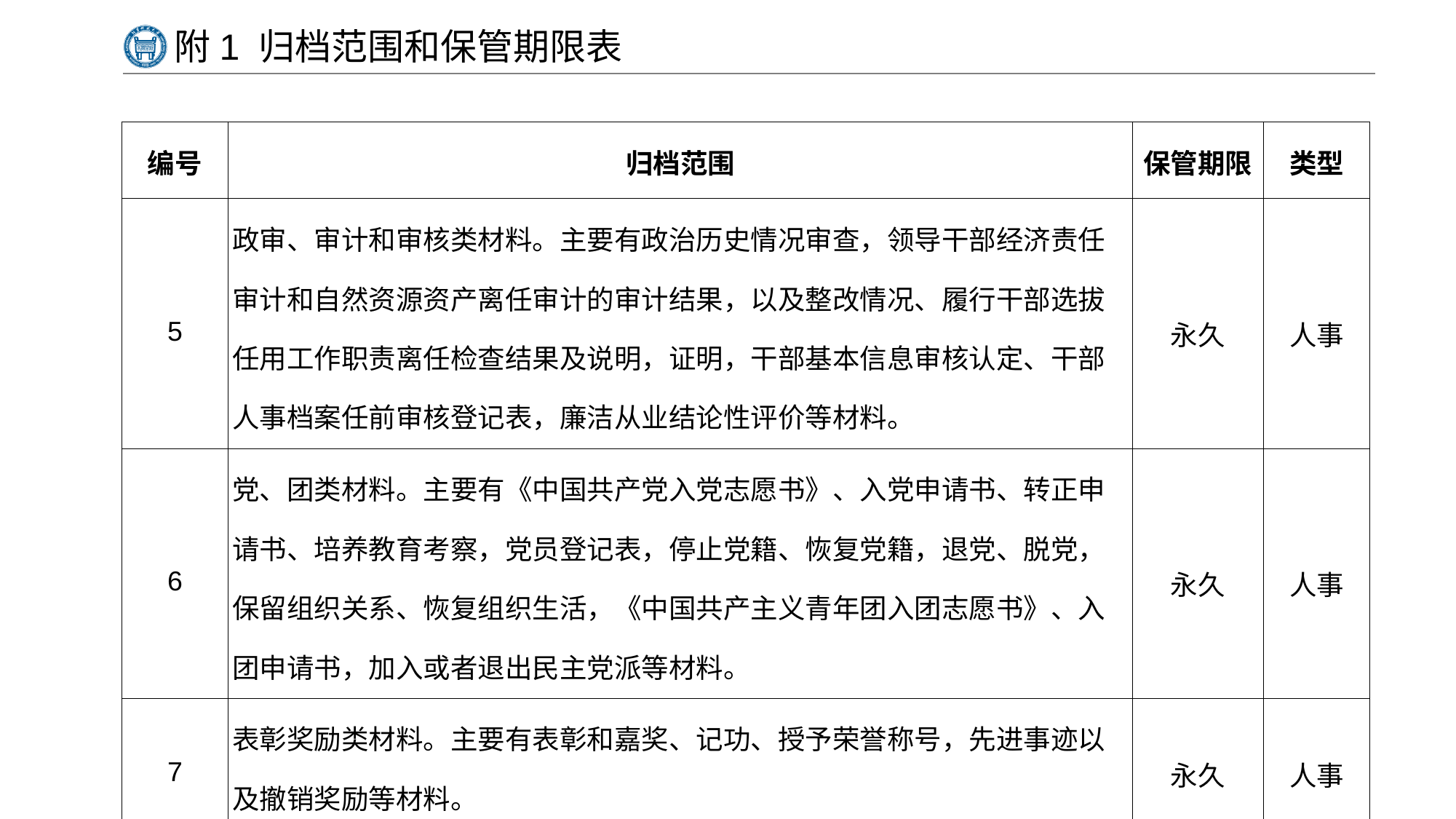

# 附1 归档范围和保管期限表
| 编号 | 归档范围 | 保管期限 | 类型 |
| --- | --- | --- | --- |
| 5 | 政审、审计和审核类材料。主要有政治历史情况审查，领导干部经济责任审计和自然资源资产离任审计的审计结果，以及整改情况、履行干部选拔任用工作职责离任检查结果及说明，证明，干部基本信息审核认定、干部人事档案任前审核登记表，廉洁从业结论性评价等材料。 | 永久 | 人事 |
| 6 | 党、团类材料。主要有《中国共产党入党志愿书》、入党申请书、转正申请书、培养教育考察，党员登记表，停止党籍、恢复党籍，退党、脱党，保留组织关系、恢复组织生活，《中国共产主义青年团入团志愿书》、入团申请书，加入或者退出民主党派等材料。 | 永久 | 人事 |
| 7 | 表彰奖励类材料。主要有表彰和嘉奖、记功、授予荣誉称号，先进事迹以及撤销奖励等材料。 | 永久 | 人事 |